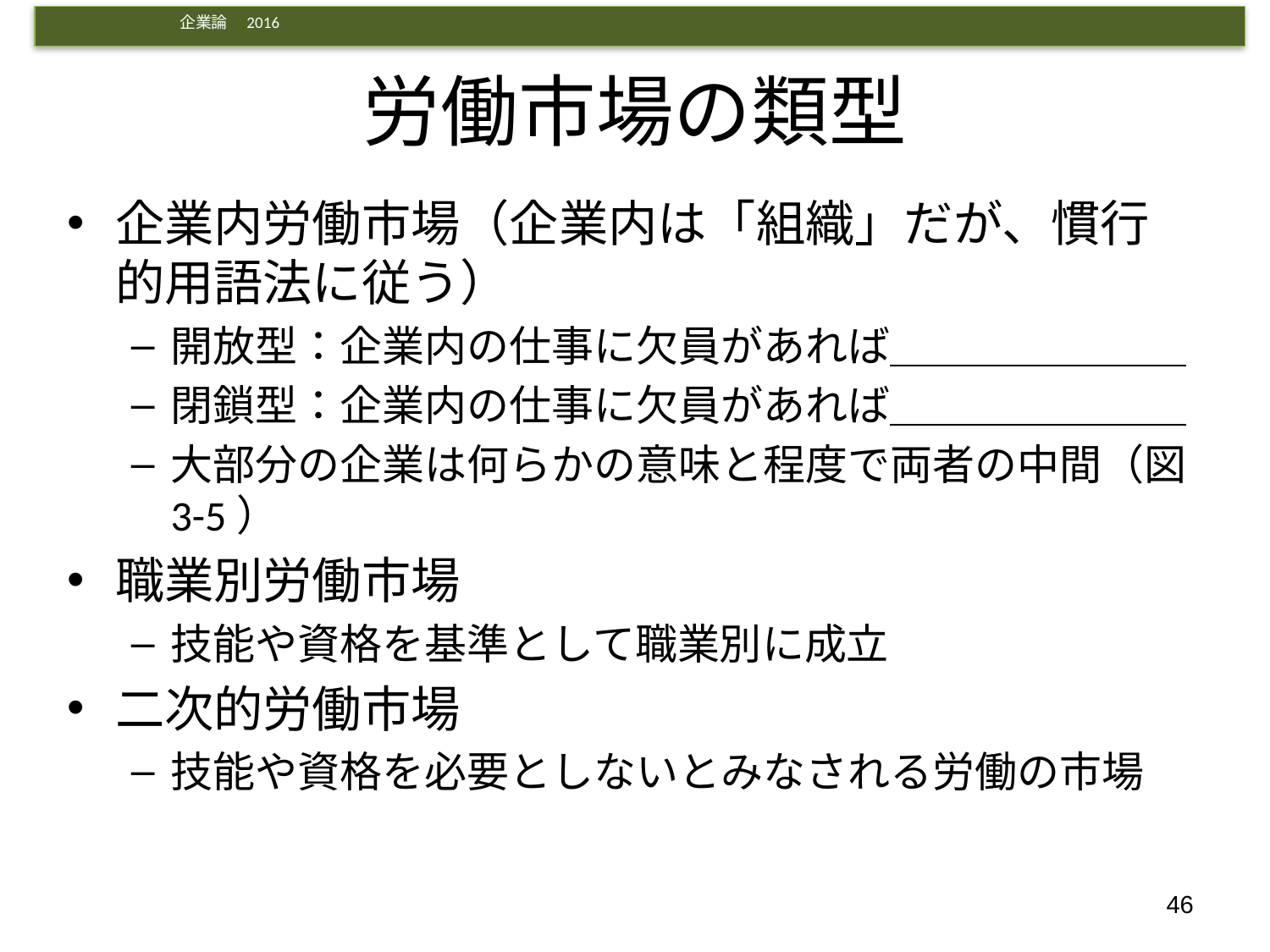

# 労働市場の類型
企業内労働市場（企業内は「組織」だが、慣行的用語法に従う）
開放型：企業内の仕事に欠員があれば＿＿＿＿＿＿＿
閉鎖型：企業内の仕事に欠員があれば＿＿＿＿＿＿＿
大部分の企業は何らかの意味と程度で両者の中間（図3-5）
職業別労働市場
技能や資格を基準として職業別に成立
二次的労働市場
技能や資格を必要としないとみなされる労働の市場
46